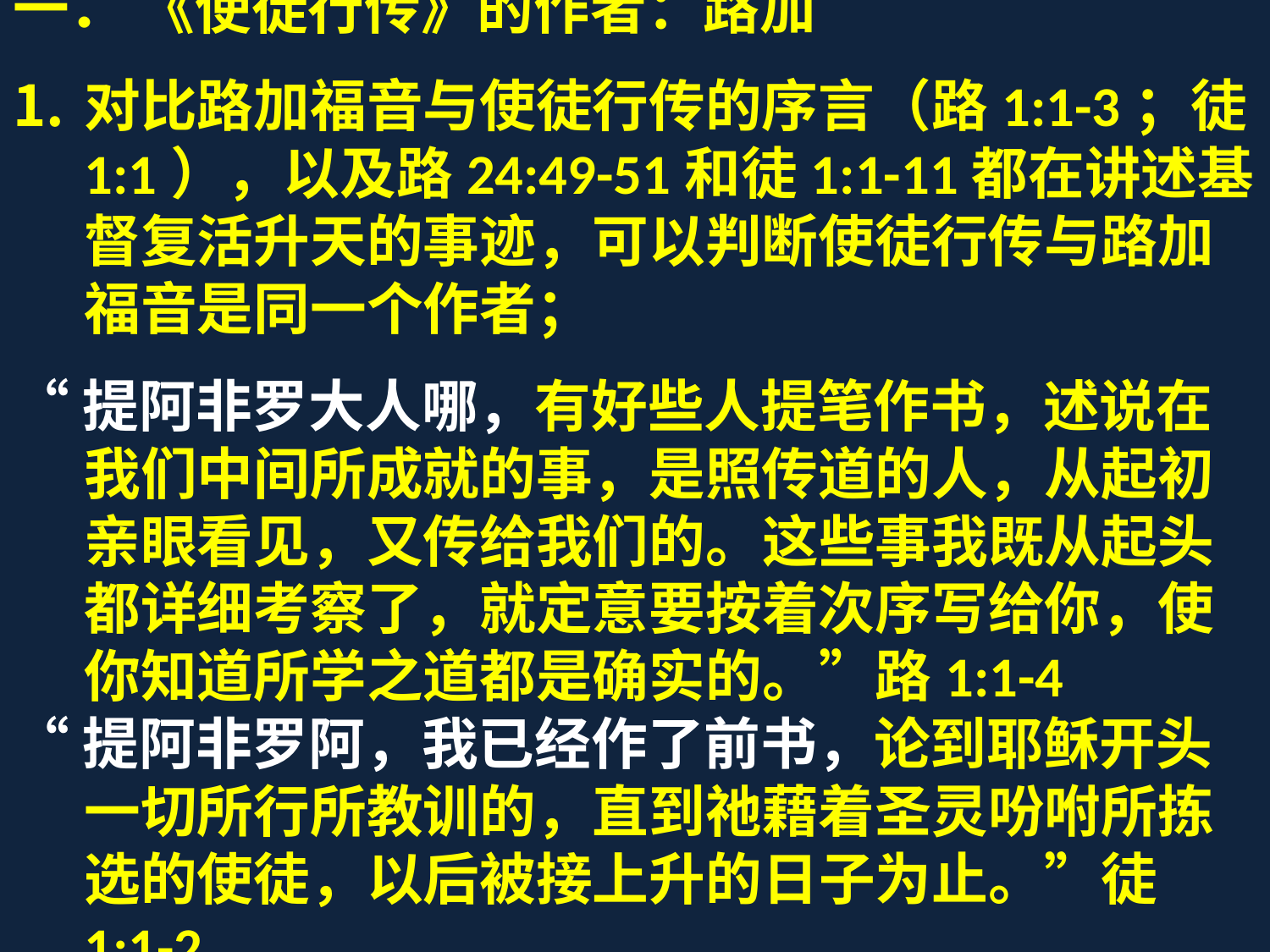

一． 《使徒行传》的作者：路加

对比路加福音与使徒行传的序言（路1:1-3；徒1:1），以及路24:49-51和徒1:1-11都在讲述基督复活升天的事迹，可以判断使徒行传与路加福音是同一个作者；

“提阿非罗大人哪，有好些人提笔作书，述说在我们中间所成就的事，是照传道的人，从起初亲眼看见，又传给我们的。这些事我既从起头都详细考察了，就定意要按着次序写给你，使你知道所学之道都是确实的。”路1:1-4
“提阿非罗阿，我已经作了前书，论到耶稣开头一切所行所教训的，直到祂藉着圣灵吩咐所拣选的使徒，以后被接上升的日子为止。”徒1:1-2